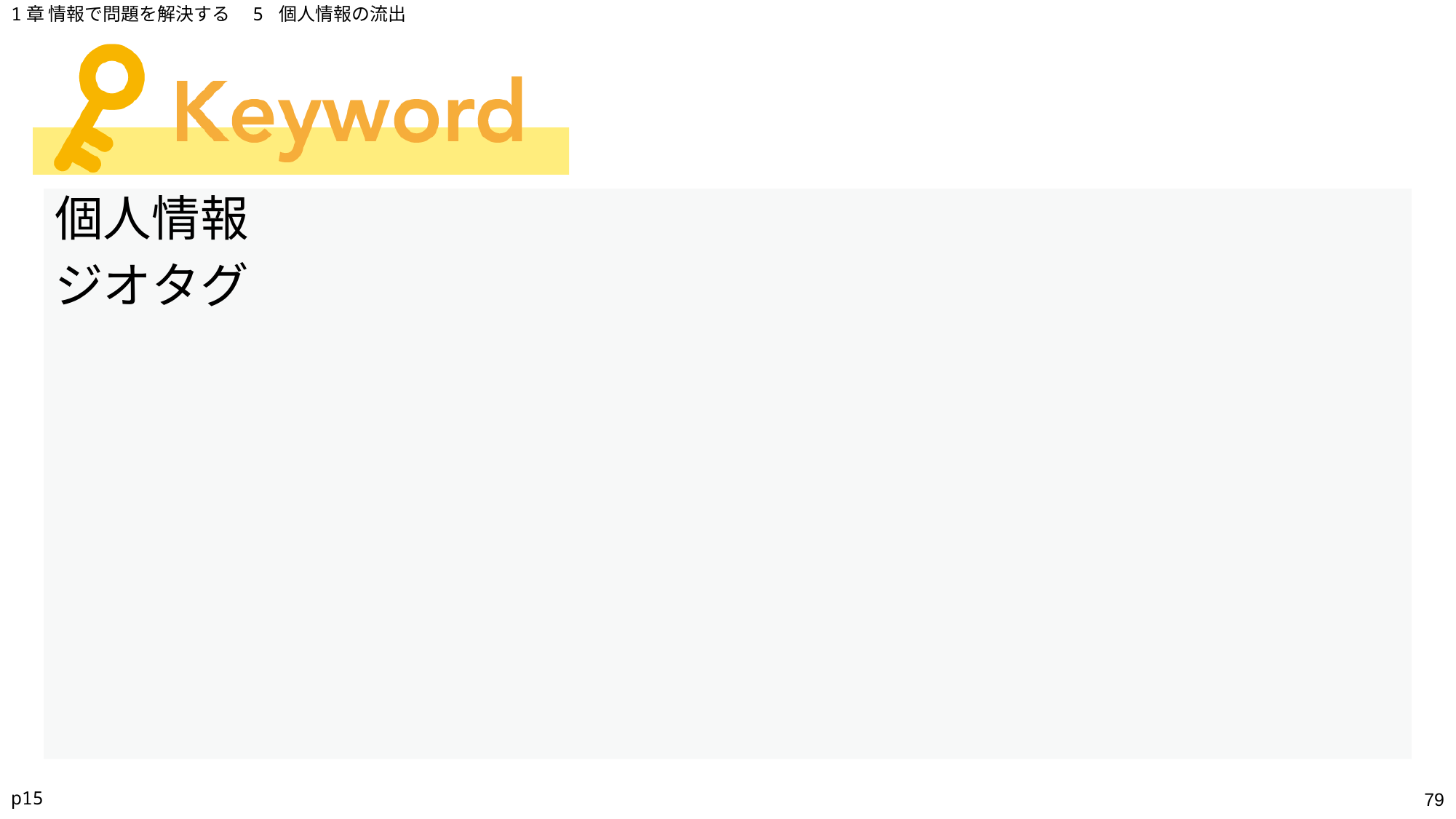

1章 情報で問題を解決する　5 個人情報の流出

個人情報
ジオタグ

p15
79